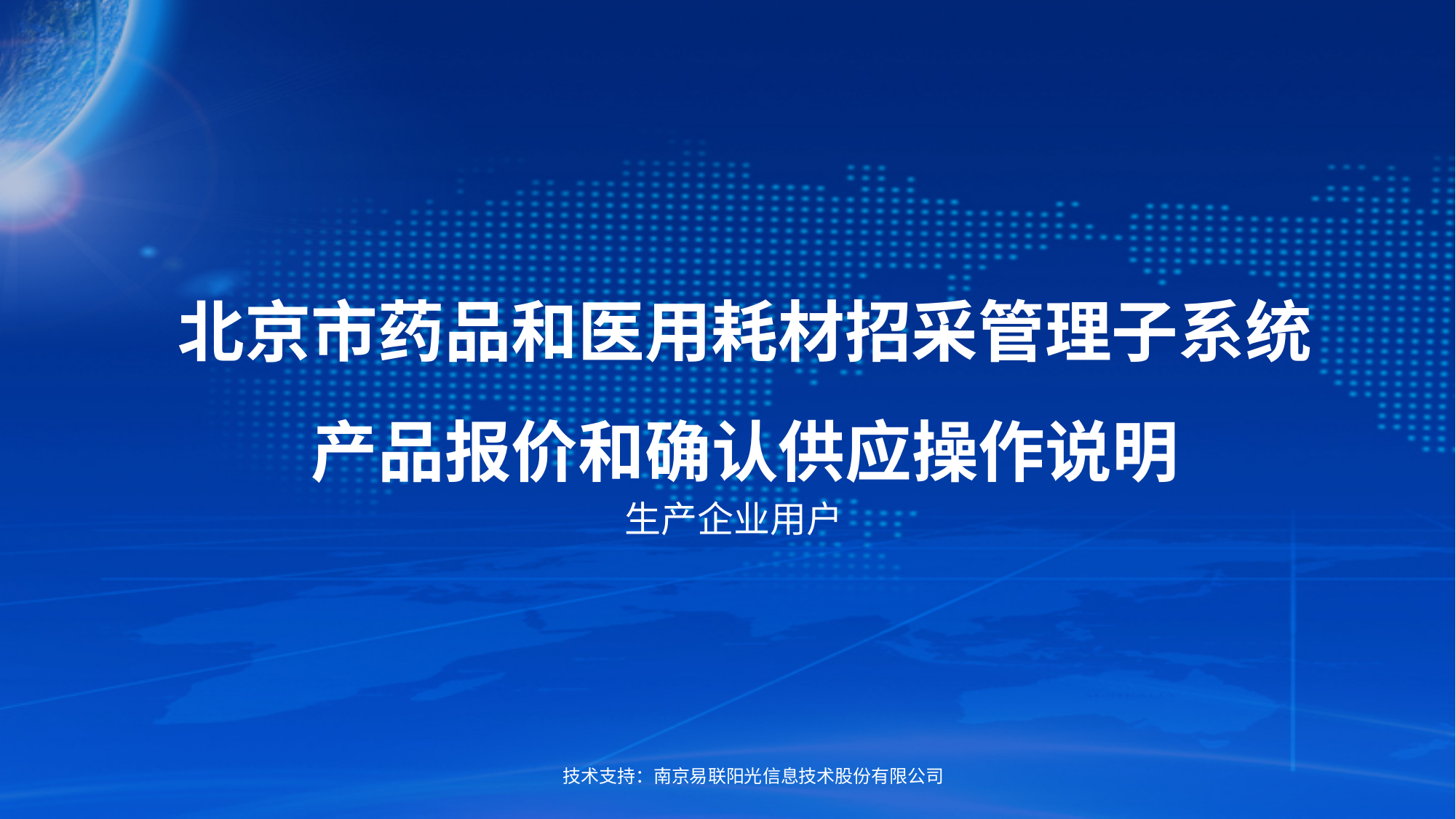

北京市药品和医用耗材招采管理子系统
产品报价和确认供应操作说明
生产企业用户